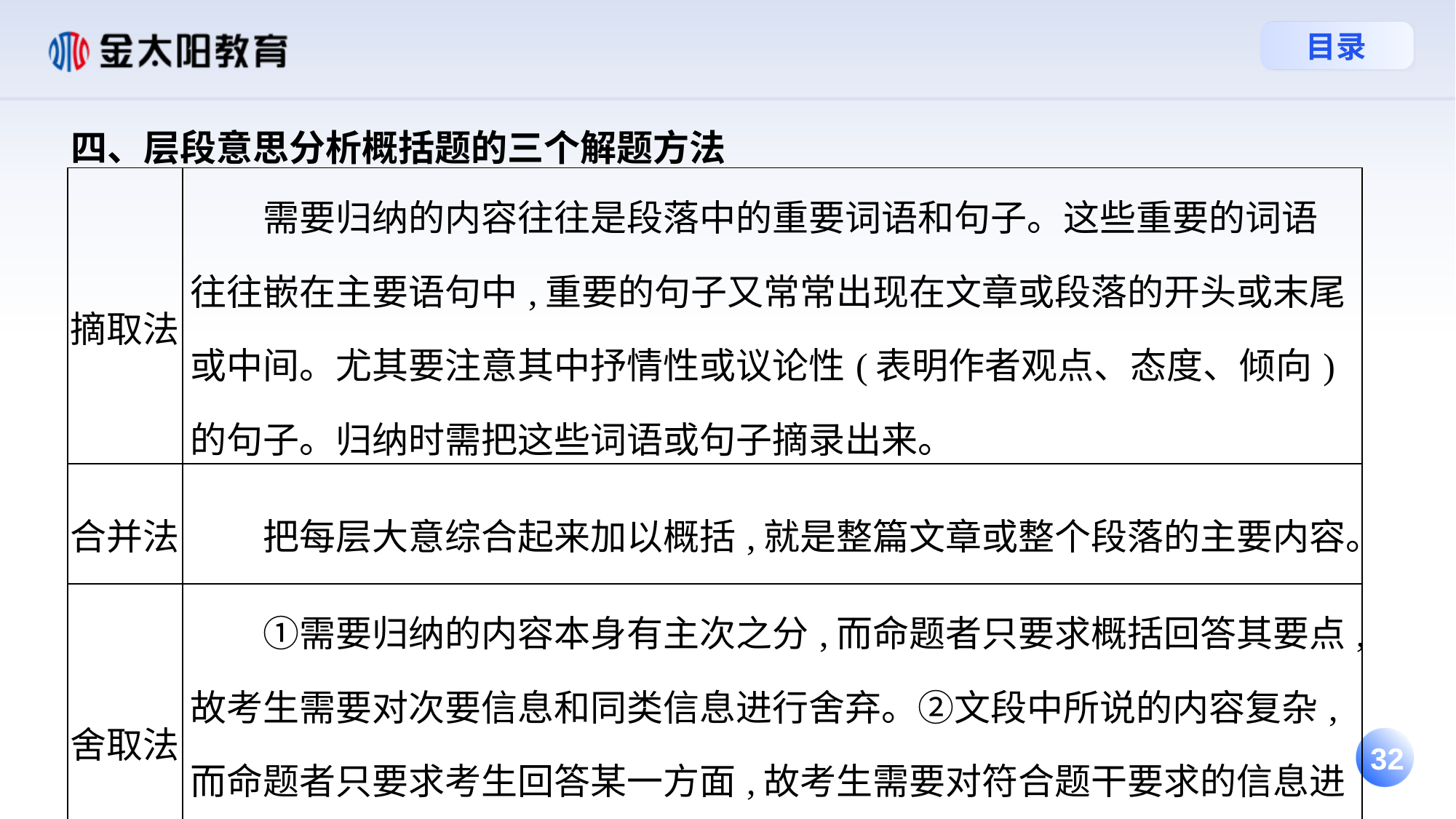

四、层段意思分析概括题的三个解题方法
| 摘取法 | 需要归纳的内容往往是段落中的重要词语和句子。这些重要的词语往往嵌在主要语句中,重要的句子又常常出现在文章或段落的开头或末尾或中间。尤其要注意其中抒情性或议论性(表明作者观点、态度、倾向)的句子。归纳时需把这些词语或句子摘录出来。 |
| --- | --- |
| 合并法 | 把每层大意综合起来加以概括,就是整篇文章或整个段落的主要内容。 |
| 舍取法 | ①需要归纳的内容本身有主次之分,而命题者只要求概括回答其要点,故考生需要对次要信息和同类信息进行舍弃。②文段中所说的内容复杂,而命题者只要求考生回答某一方面,故考生需要对符合题干要求的信息进行提取。 |